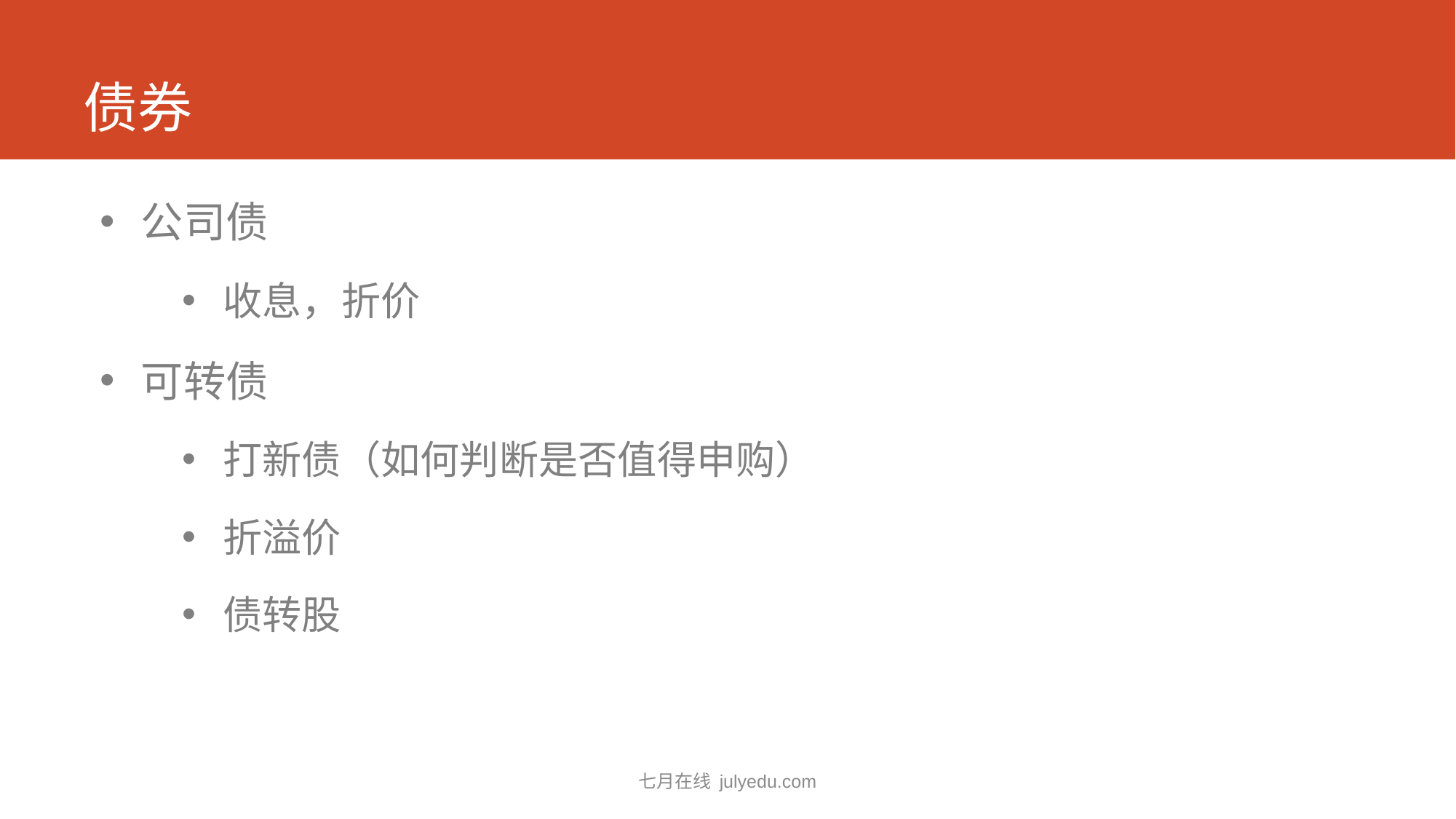

# 债券
公司债
收息，折价
可转债
打新债（如何判断是否值得申购）
折溢价
债转股

七月在线 julyedu.com